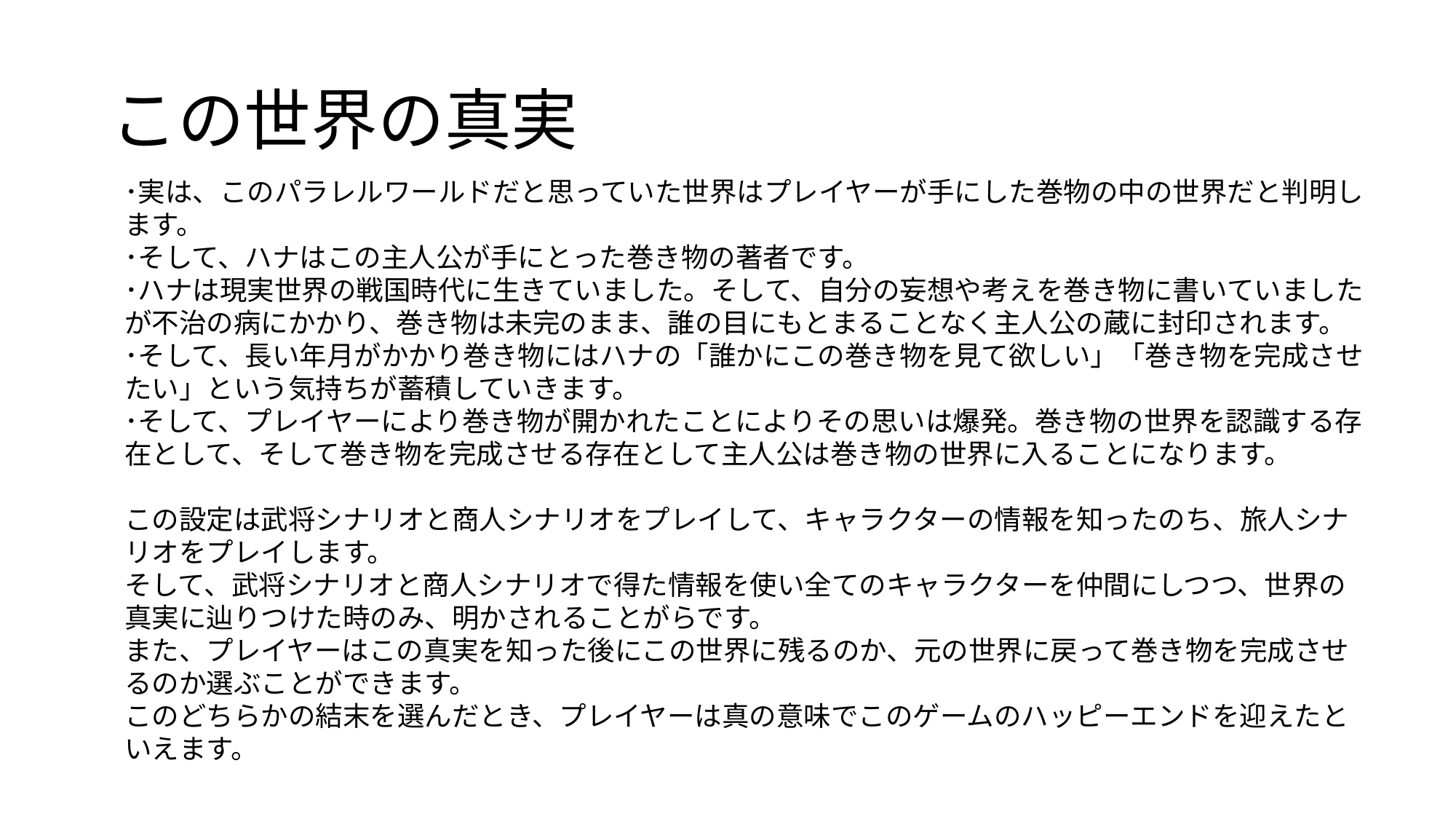

# この世界の真実
･実は、このパラレルワールドだと思っていた世界はプレイヤーが手にした巻物の中の世界だと判明します。
･そして、ハナはこの主人公が手にとった巻き物の著者です。
･ハナは現実世界の戦国時代に生きていました。そして、自分の妄想や考えを巻き物に書いていましたが不治の病にかかり、巻き物は未完のまま、誰の目にもとまることなく主人公の蔵に封印されます。
･そして、長い年月がかかり巻き物にはハナの「誰かにこの巻き物を見て欲しい」「巻き物を完成させたい」という気持ちが蓄積していきます。
･そして、プレイヤーにより巻き物が開かれたことによりその思いは爆発。巻き物の世界を認識する存在として、そして巻き物を完成させる存在として主人公は巻き物の世界に入ることになります。

この設定は武将シナリオと商人シナリオをプレイして、キャラクターの情報を知ったのち、旅人シナリオをプレイします。
そして、武将シナリオと商人シナリオで得た情報を使い全てのキャラクターを仲間にしつつ、世界の真実に辿りつけた時のみ、明かされることがらです。
また、プレイヤーはこの真実を知った後にこの世界に残るのか、元の世界に戻って巻き物を完成させるのか選ぶことができます。
このどちらかの結末を選んだとき、プレイヤーは真の意味でこのゲームのハッピーエンドを迎えたといえます。